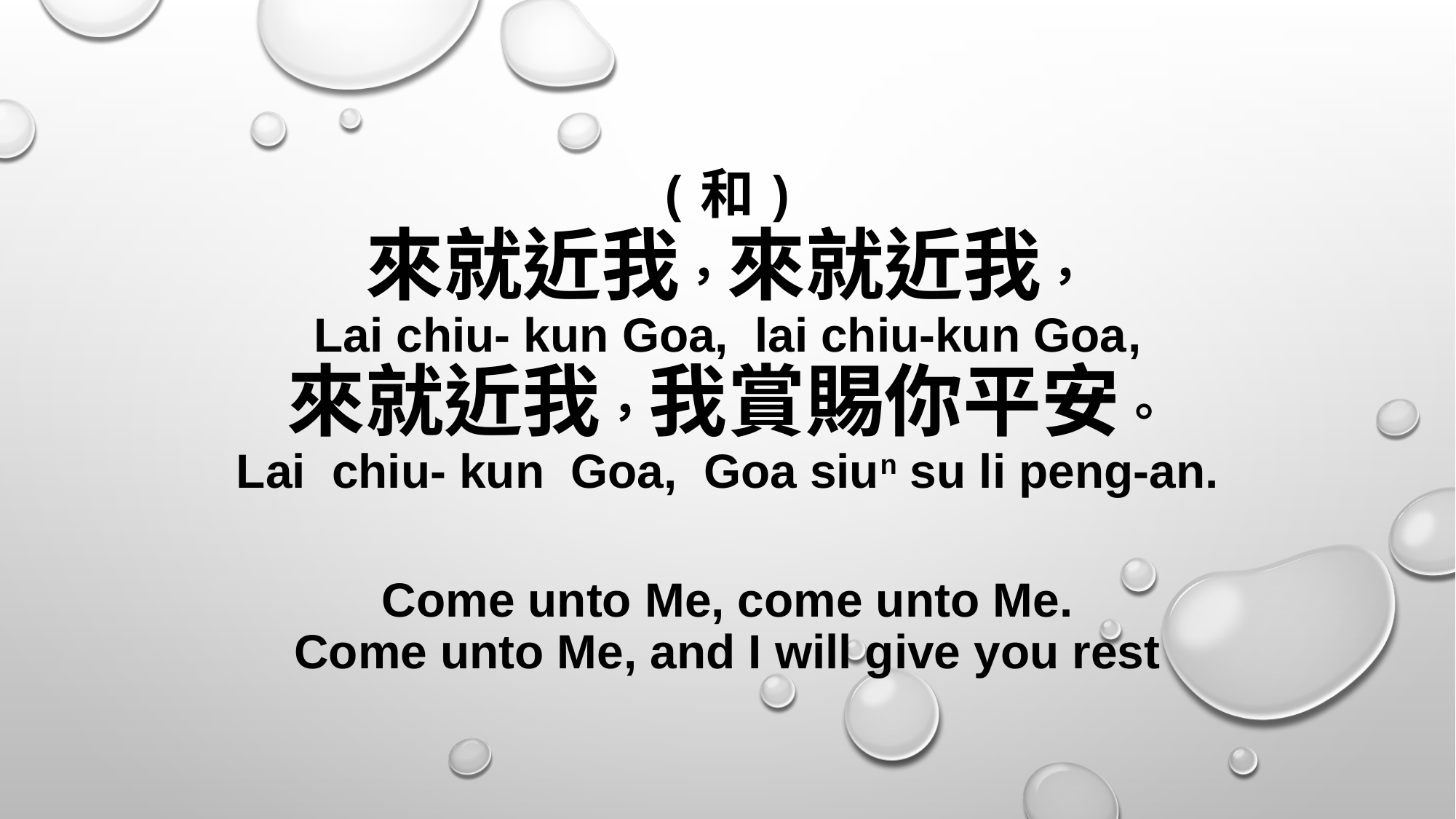

# (和) 來就近我，來就近我， Lai chiu- kun Goa,  lai chiu-kun Goa, 來就近我，我賞賜你平安。 Lai  chiu- kun  Goa,  Goa siun su li peng-an. Come unto Me, come unto Me. Come unto Me, and I will give you rest